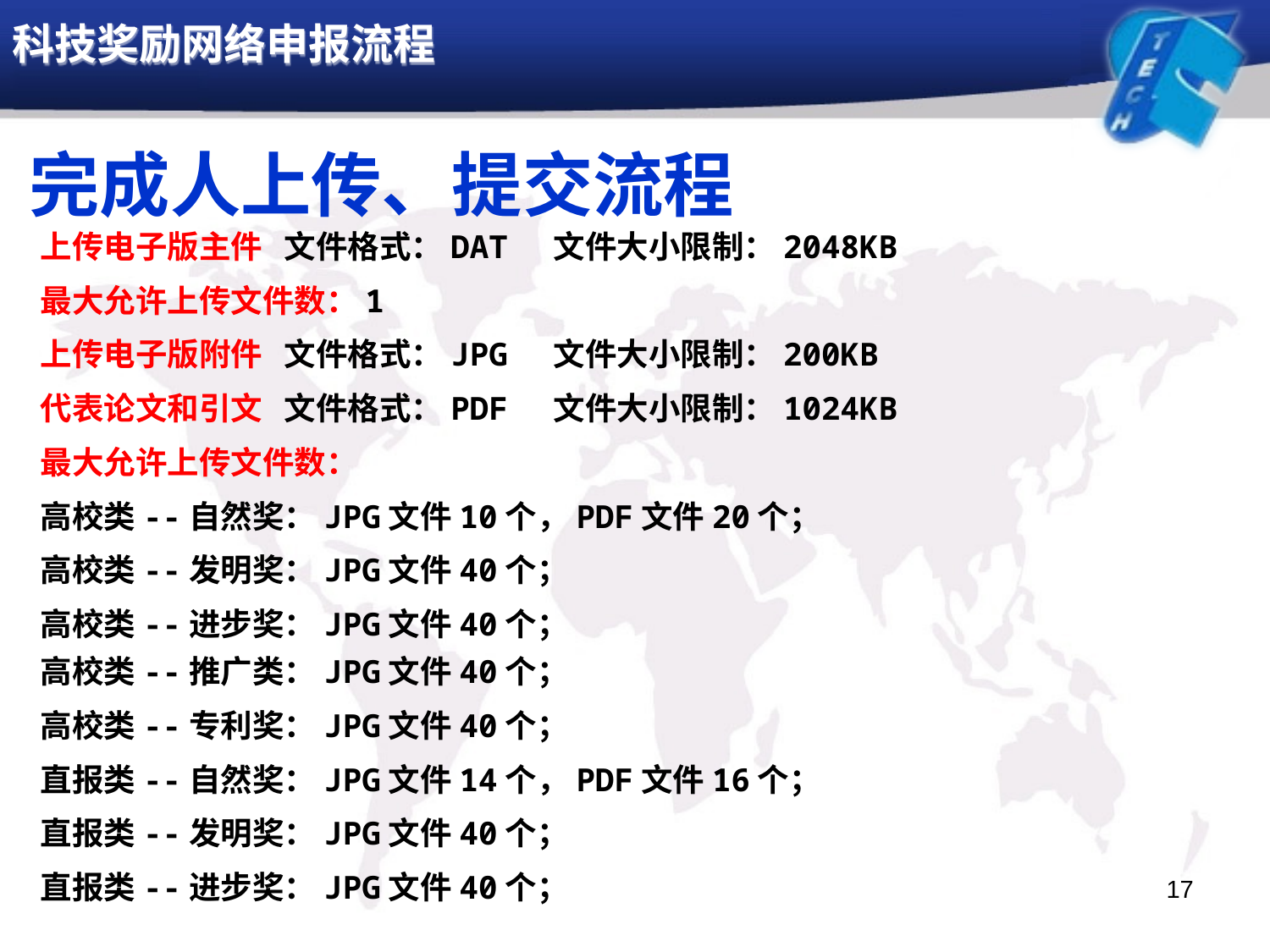

完成人上传、提交流程
上传电子版主件   文件格式：DAT  文件大小限制：2048KB
最大允许上传文件数：1
上传电子版附件   文件格式：JPG  文件大小限制：200KB
代表论文和引文   文件格式：PDF  文件大小限制：1024KB
最大允许上传文件数：
高校类--自然奖：JPG文件10个，PDF文件20个；
高校类--发明奖：JPG文件40个；
高校类--进步奖：JPG文件40个；
高校类--推广类：JPG文件40个；
高校类--专利奖：JPG文件40个；
直报类--自然奖：JPG文件14个，PDF文件16个；
直报类--发明奖：JPG文件40个；
直报类--进步奖：JPG文件40个；
17